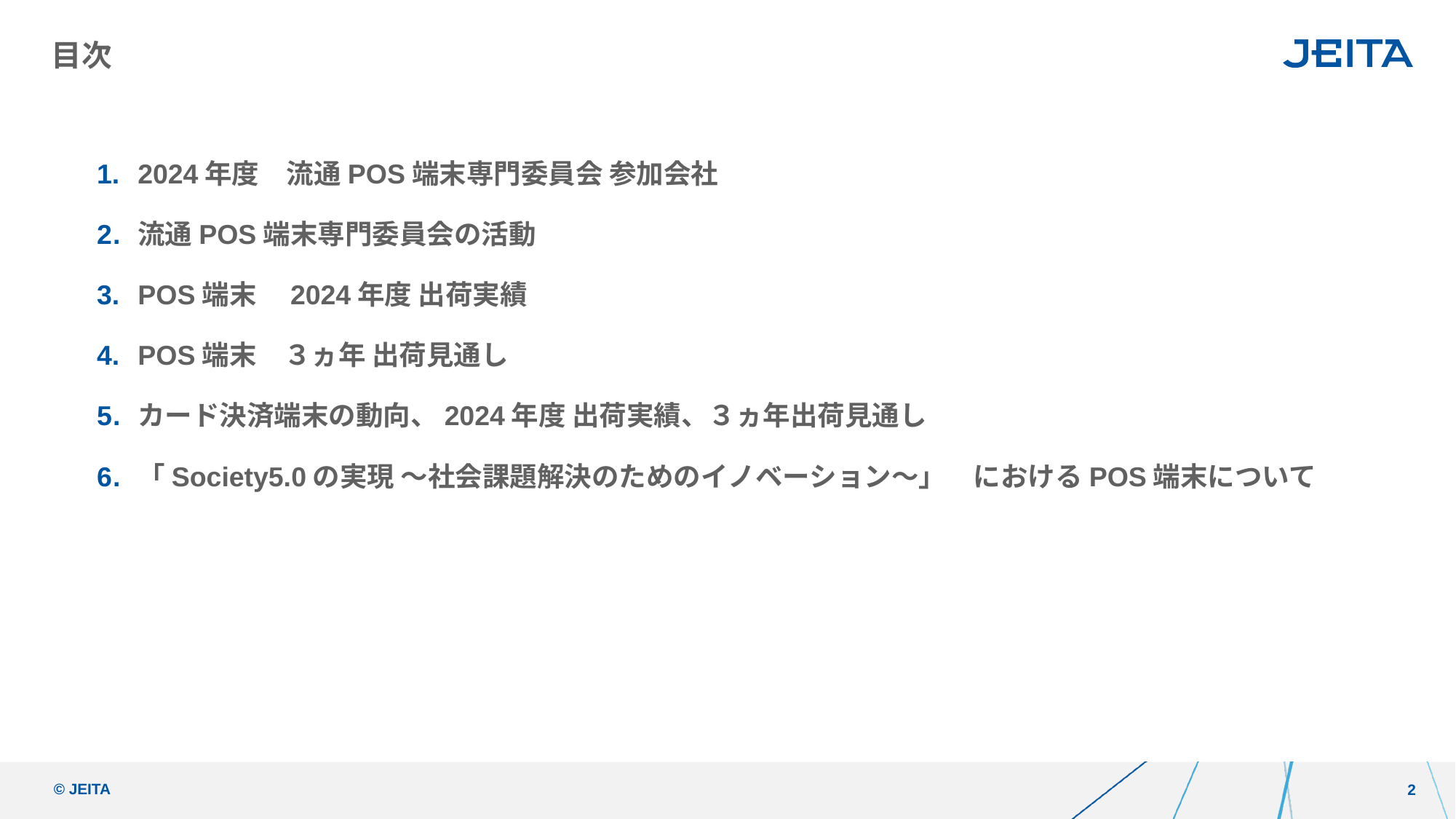

# 目次
2024年度　流通POS端末専門委員会 参加会社
流通POS端末専門委員会の活動
POS端末　2024年度 出荷実績
POS端末　３ヵ年 出荷見通し
カード決済端末の動向、2024年度 出荷実績、３ヵ年出荷見通し
「Society5.0の実現 ～社会課題解決のためのイノベーション～」　におけるPOS端末について

© JEITA